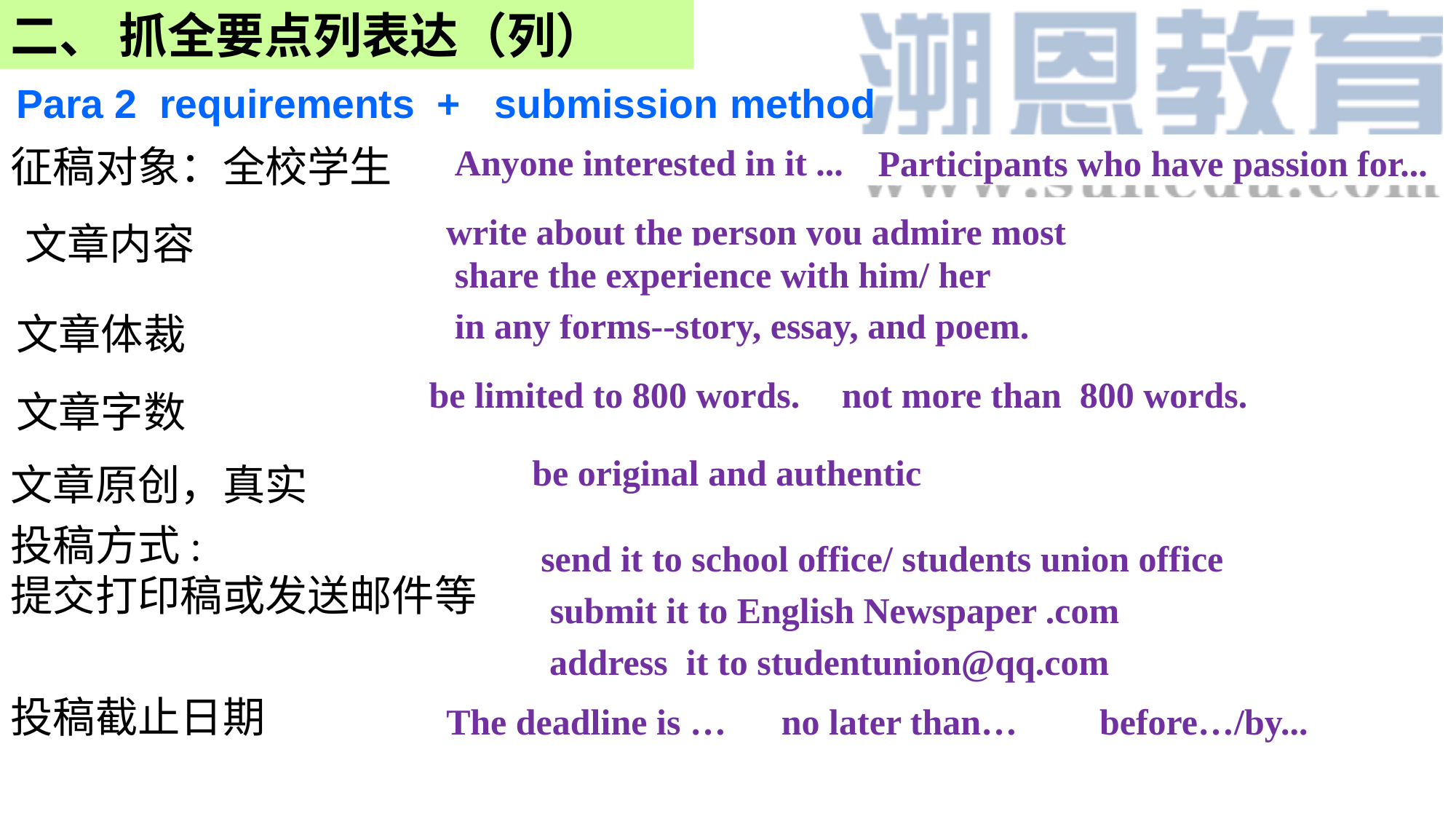

二、 抓全要点列表达（列）
Para 2  requirements  +   submission method

征稿对象：全校学生
Anyone interested in it ...
Participants who have passion for...
write about the person you admire most
文章内容
share the experience with him/ her
in any forms--story, essay, and poem.
文章体裁
be limited to 800 words.
not more than  800 words.
文章字数
be original and authentic
文章原创，真实
投稿方式:
提交打印稿或发送邮件等
send it to school office/ students union office
 submit it to English Newspaper .com
address  it to studentunion@qq.com
投稿截止日期
The deadline is …
no later than…
before…/by...